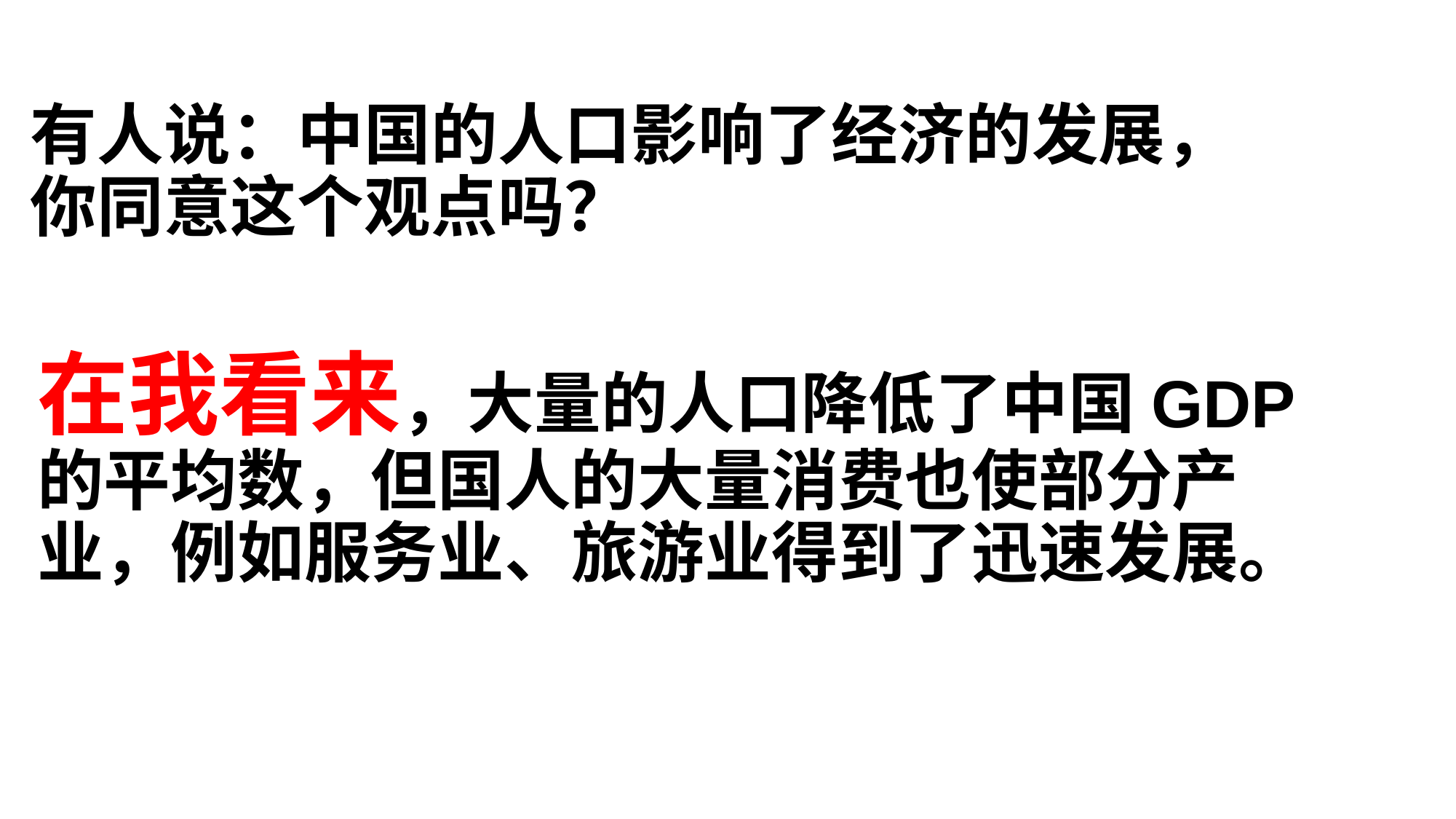

有人说：中国的人口影响了经济的发展，
你同意这个观点吗？
在我看来，大量的人口降低了中国GDP的平均数，但国人的大量消费也使部分产业，例如服务业、旅游业得到了迅速发展。